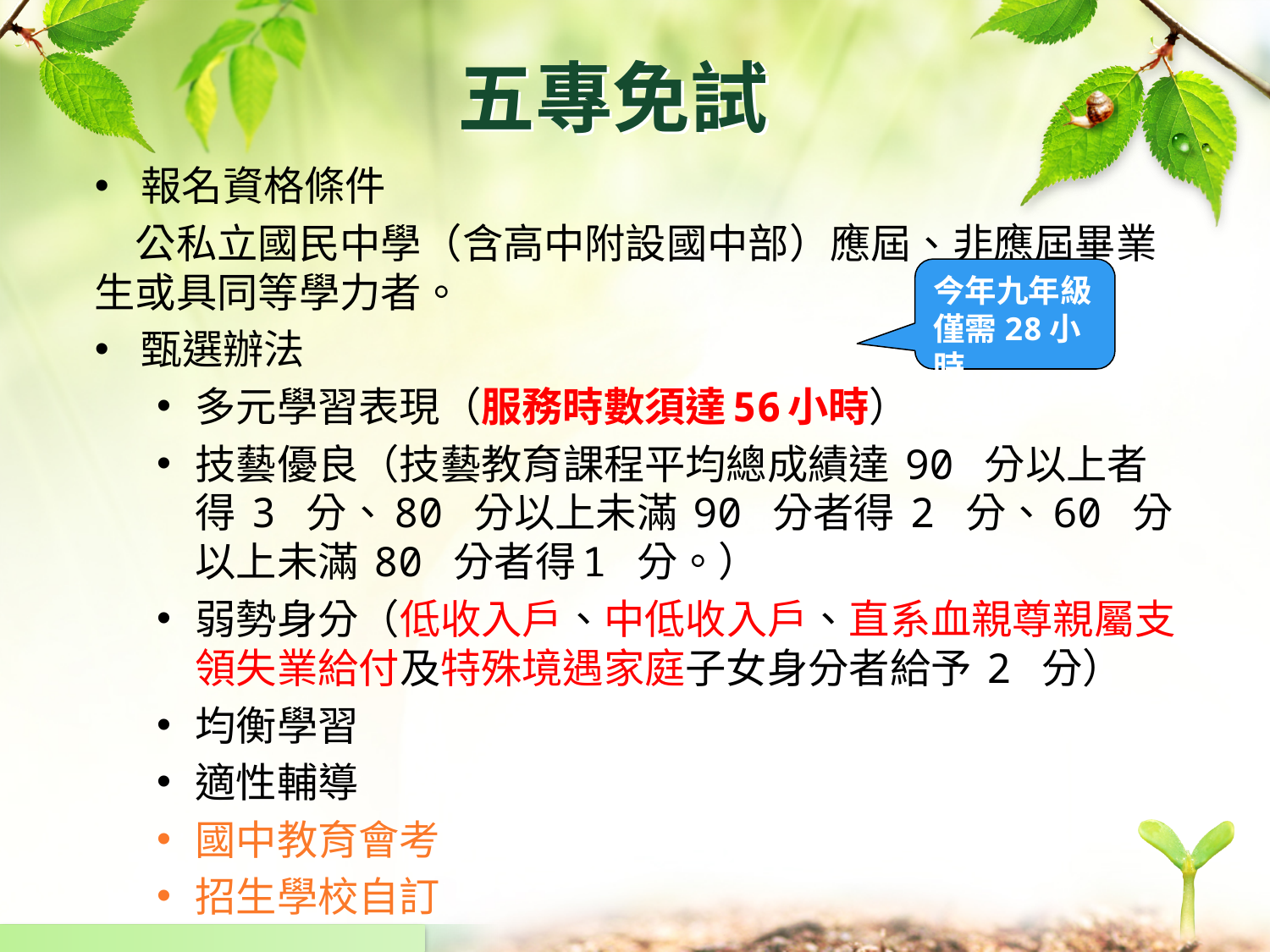

# 五專免試
報名資格條件
　公私立國民中學（含高中附設國中部）應屆、非應屆畢業生或具同等學力者。
甄選辦法
多元學習表現（服務時數須達56小時）
技藝優良（技藝教育課程平均總成績達 90 分以上者得 3 分、80 分以上未滿 90 分者得 2 分、60 分以上未滿 80 分者得1 分。）
弱勢身分（低收入戶、中低收入戶、直系血親尊親屬支領失業給付及特殊境遇家庭子女身分者給予 2 分）
均衡學習
適性輔導
國中教育會考
招生學校自訂

今年九年級僅需28小時